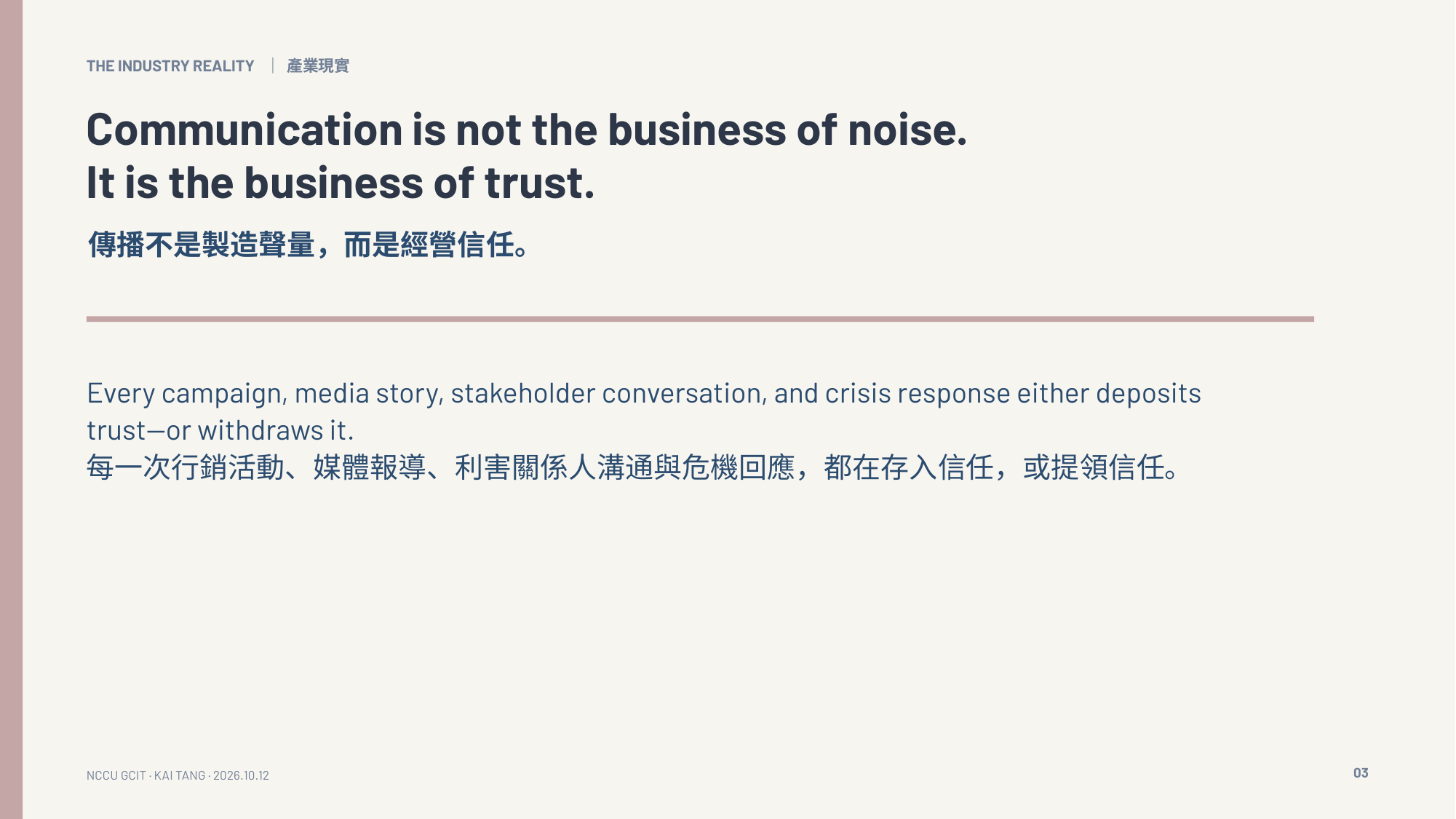

THE INDUSTRY REALITY  ｜  產業現實
Communication is not the business of noise.
It is the business of trust.
傳播不是製造聲量，而是經營信任。

Every campaign, media story, stakeholder conversation, and crisis response either deposits trust—or withdraws it.
每一次行銷活動、媒體報導、利害關係人溝通與危機回應，都在存入信任，或提領信任。
03
NCCU GCIT · KAI TANG · 2026.10.12